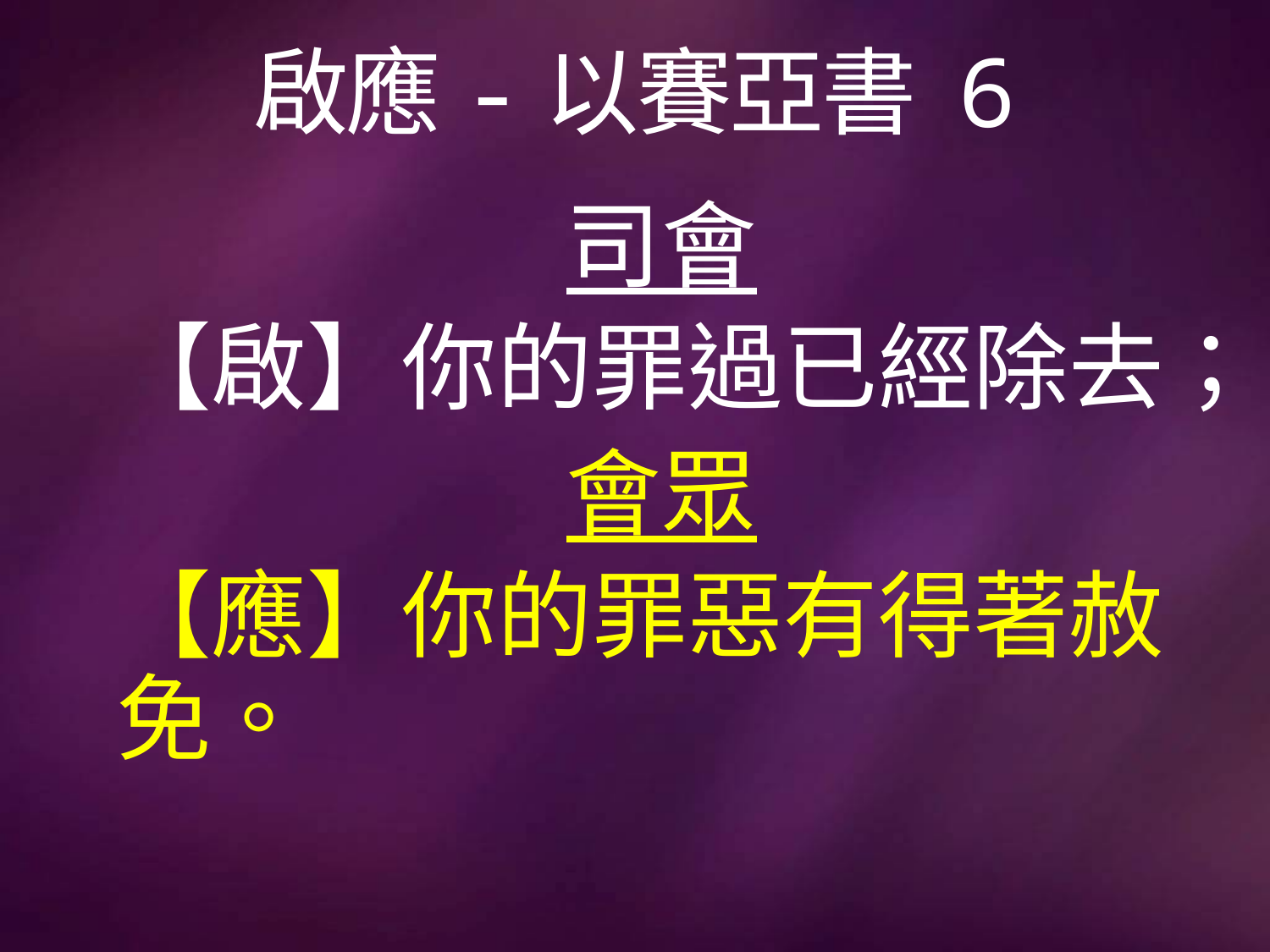

# 啟應-以賽亞書 6
司會
【啟】你的罪過已經除去；

會眾
【應】你的罪惡有得著赦免。